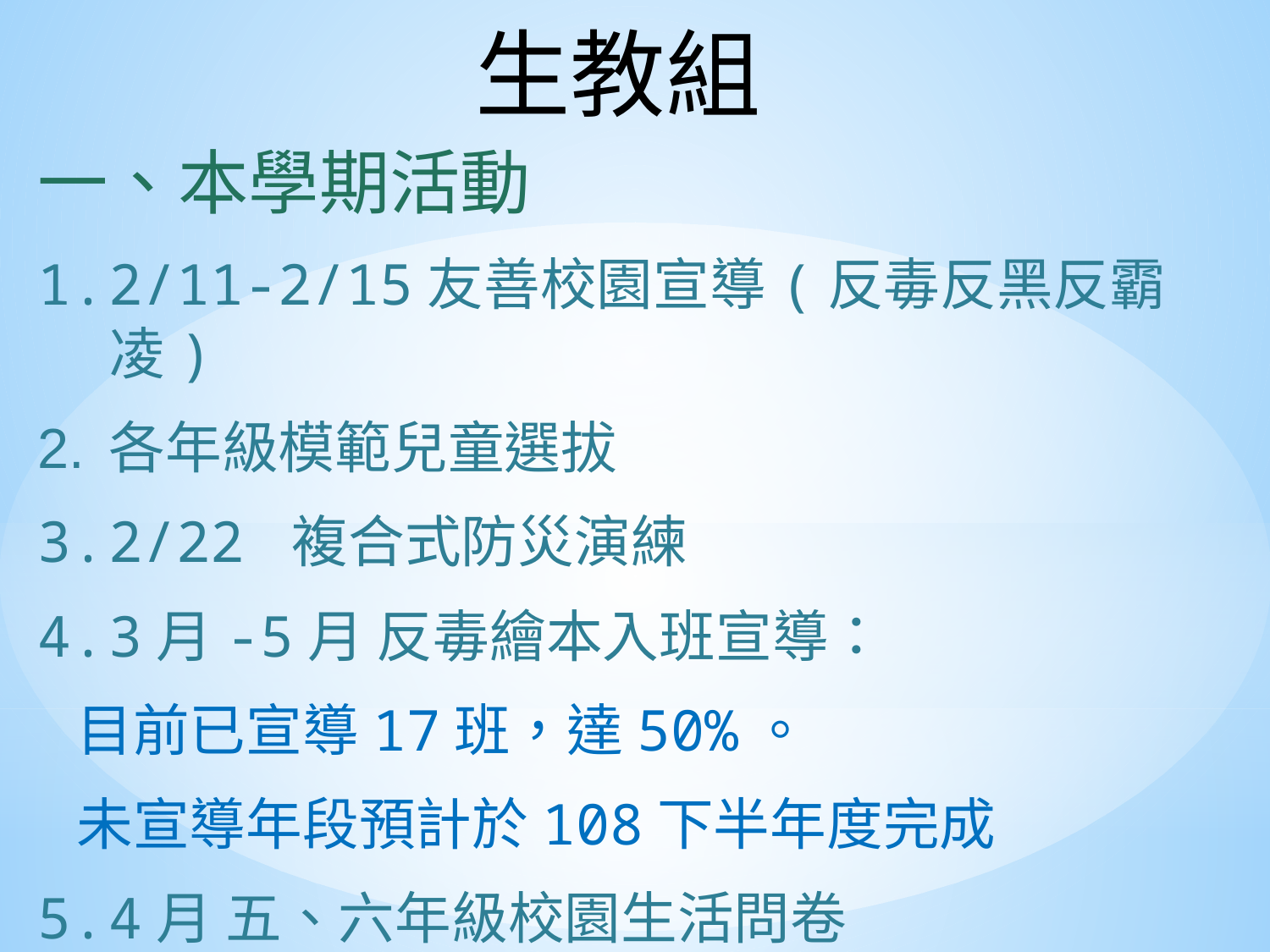

生教組
一、本學期活動
2/11-2/15友善校園宣導(反毒反黑反霸凌)
各年級模範兒童選拔
2/22 複合式防災演練
3月-5月 反毒繪本入班宣導：
  目前已宣導17班，達50%。
  未宣導年段預計於108下半年度完成
4月 五、六年級校園生活問卷